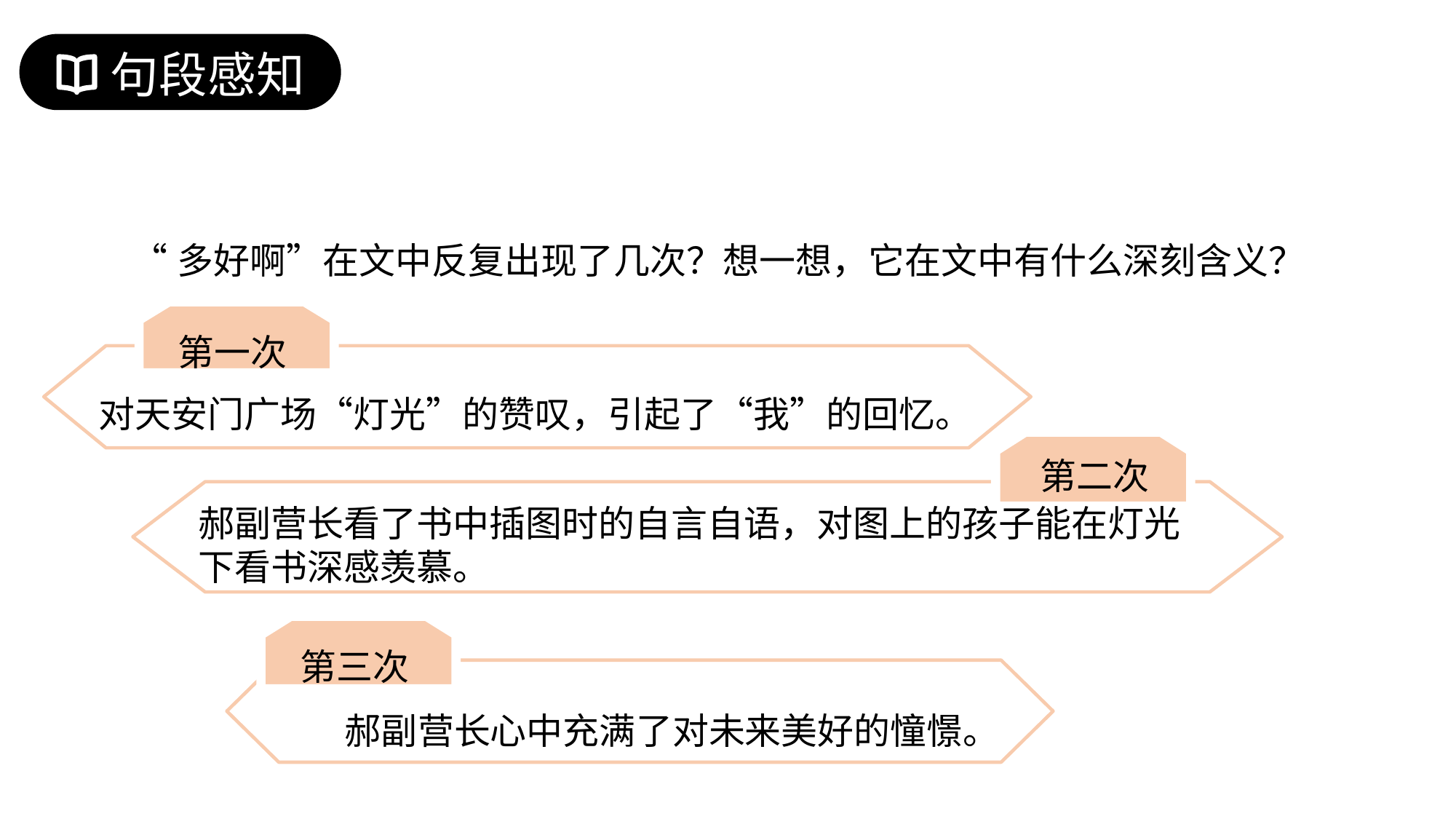

句段感知
      “多好啊”在文中反复出现了几次？想一想，它在文中有什么深刻含义？

第一次

对天安门广场“灯光”的赞叹，引起了“我”的回忆。
第二次

郝副营长看了书中插图时的自言自语，对图上的孩子能在灯光下看书深感羡慕。

第三次

郝副营长心中充满了对未来美好的憧憬。